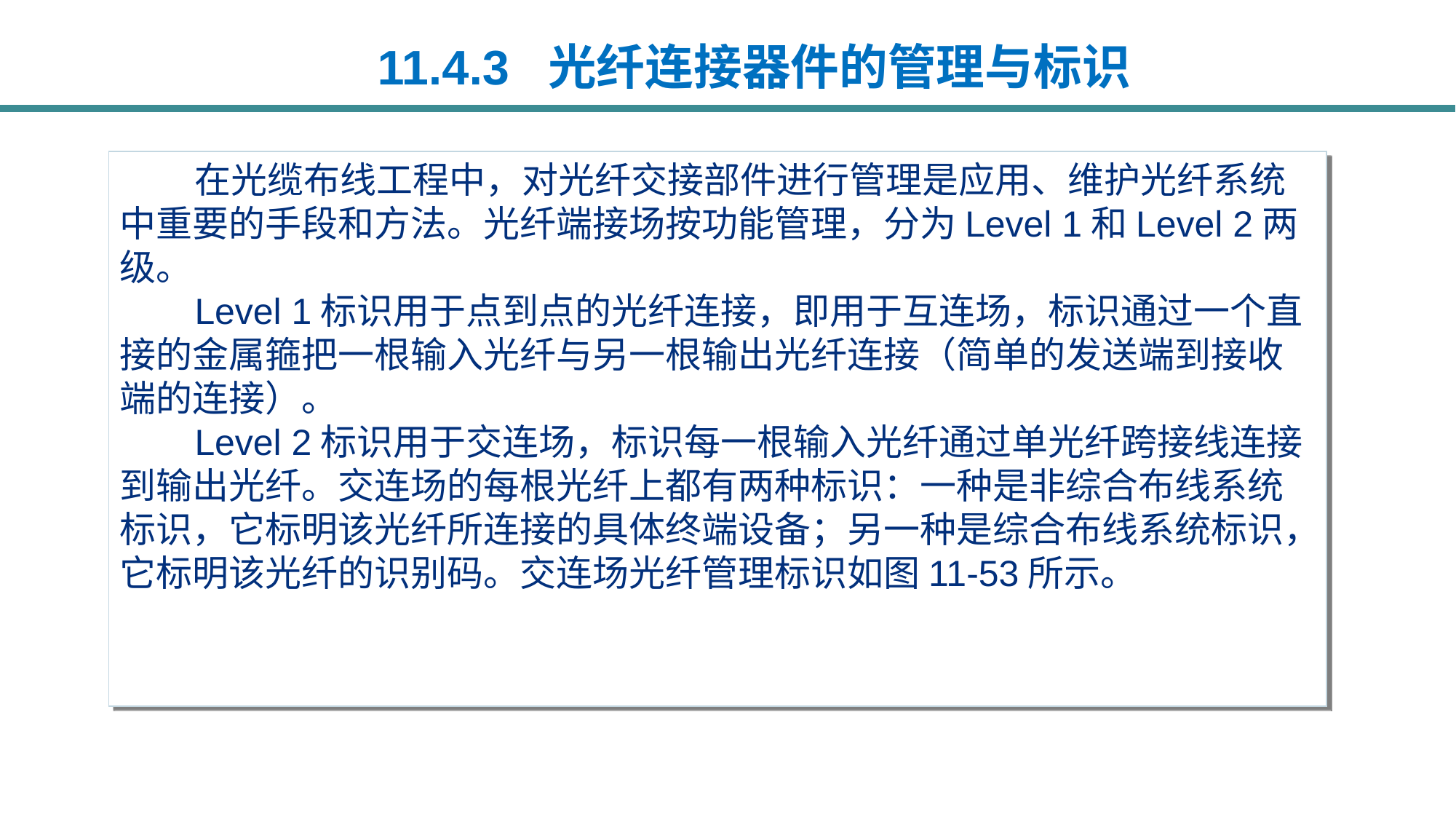

11.4.3  光纤连接器件的管理与标识
在光缆布线工程中，对光纤交接部件进行管理是应用、维护光纤系统中重要的手段和方法。光纤端接场按功能管理，分为Level 1和Level 2两级。
Level 1标识用于点到点的光纤连接，即用于互连场，标识通过一个直接的金属箍把一根输入光纤与另一根输出光纤连接（简单的发送端到接收端的连接）。
Level 2标识用于交连场，标识每一根输入光纤通过单光纤跨接线连接到输出光纤。交连场的每根光纤上都有两种标识：一种是非综合布线系统标识，它标明该光纤所连接的具体终端设备；另一种是综合布线系统标识，它标明该光纤的识别码。交连场光纤管理标识如图11-53所示。